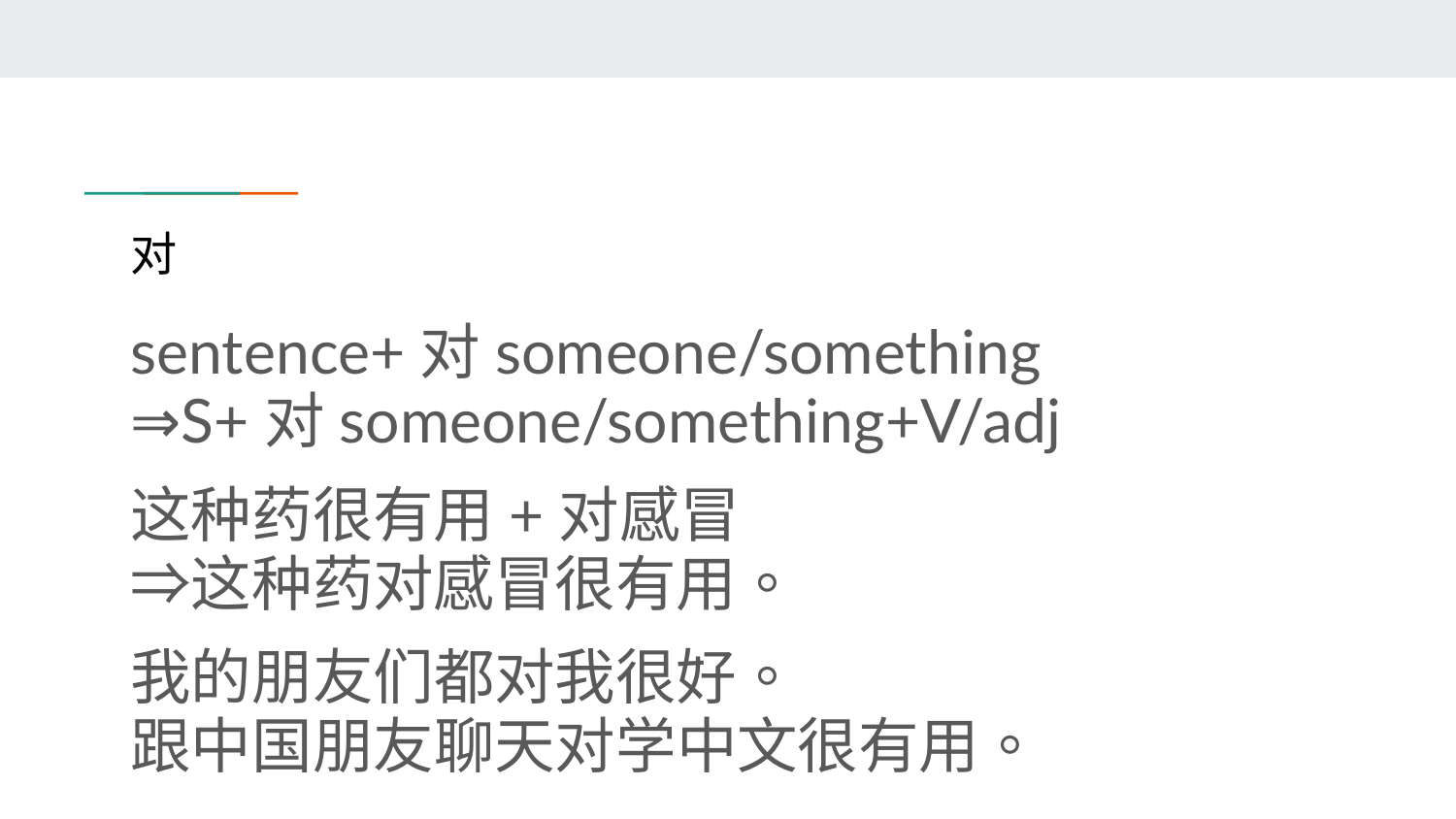

# 对
sentence+对someone/something
⇒S+对someone/something+V/adj
这种药很有用+对感冒
⇒这种药对感冒很有用。
我的朋友们都对我很好。
跟中国朋友聊天对学中文很有用。